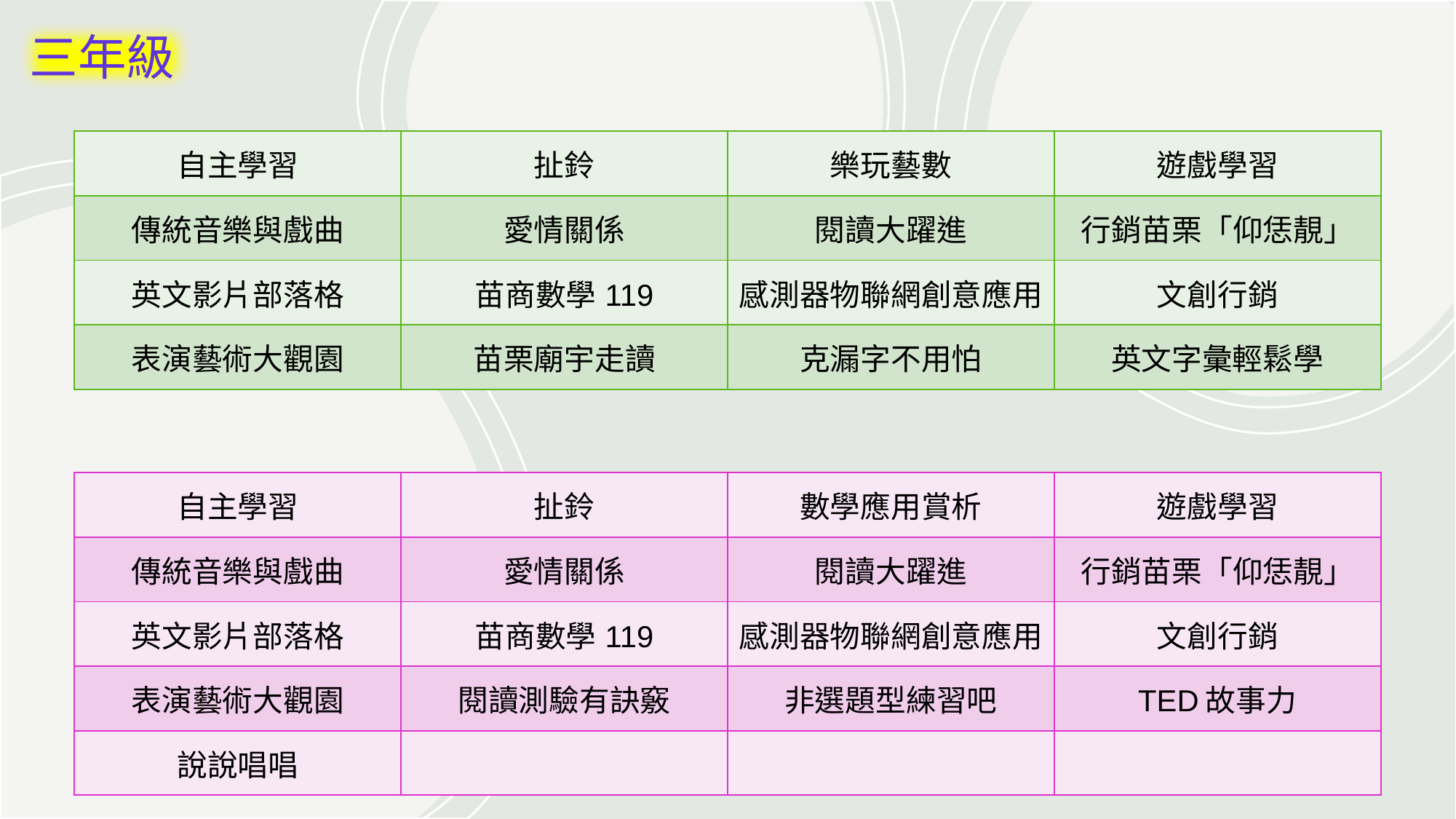

三年級
| 自主學習 | 扯鈴 | 樂玩藝數 | 遊戲學習 |
| --- | --- | --- | --- |
| 傳統音樂與戲曲 | 愛情關係 | 閱讀大躍進 | 行銷苗栗「仰恁靚」 |
| 英文影片部落格 | 苗商數學119 | 感測器物聯網創意應用 | 文創行銷 |
| 表演藝術大觀園 | 苗栗廟宇走讀 | 克漏字不用怕 | 英文字彙輕鬆學 |

| 自主學習 | 扯鈴 | 數學應用賞析 | 遊戲學習 |
| --- | --- | --- | --- |
| 傳統音樂與戲曲 | 愛情關係 | 閱讀大躍進 | 行銷苗栗「仰恁靚」 |
| 英文影片部落格 | 苗商數學119 | 感測器物聯網創意應用 | 文創行銷 |
| 表演藝術大觀園 | 閱讀測驗有訣竅 | 非選題型練習吧 | TED故事力 |
| 說說唱唱 |  |  |  |